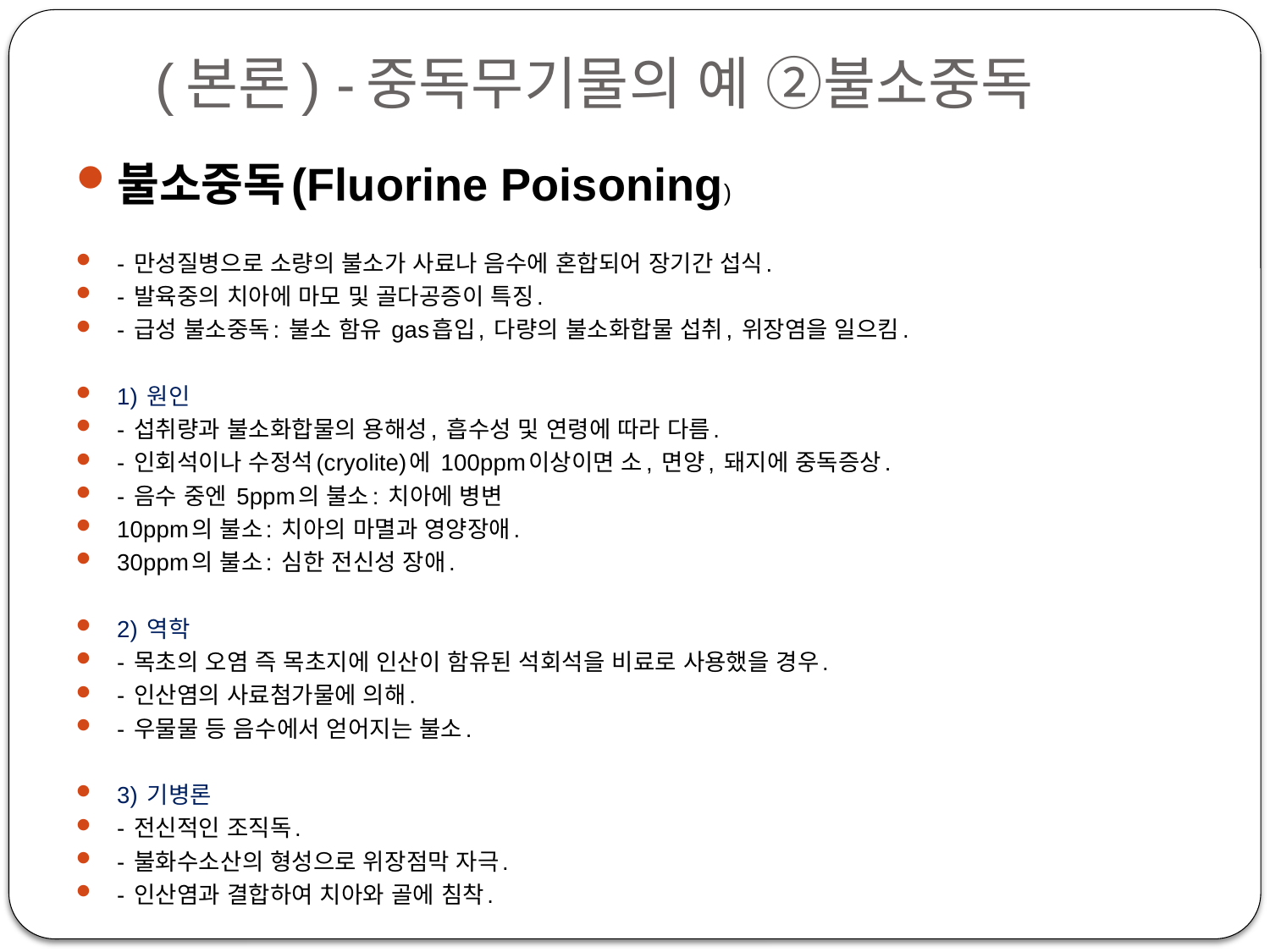

# (본론) -중독무기물의 예 ②불소중독
불소중독(Fluorine Poisoning)

- 만성질병으로 소량의 불소가 사료나 음수에 혼합되어 장기간 섭식.
- 발육중의 치아에 마모 및 골다공증이 특징.
- 급성 불소중독: 불소 함유 gas흡입, 다량의 불소화합물 섭취, 위장염을 일으킴.

1) 원인
- 섭취량과 불소화합물의 용해성, 흡수성 및 연령에 따라 다름.
- 인회석이나 수정석(cryolite)에 100ppm이상이면 소, 면양, 돼지에 중독증상.
- 음수 중엔 5ppm의 불소: 치아에 병변
10ppm의 불소: 치아의 마멸과 영양장애.
30ppm의 불소: 심한 전신성 장애.

2) 역학
- 목초의 오염 즉 목초지에 인산이 함유된 석회석을 비료로 사용했을 경우.
- 인산염의 사료첨가물에 의해.
- 우물물 등 음수에서 얻어지는 불소.

3) 기병론
- 전신적인 조직독.
- 불화수소산의 형성으로 위장점막 자극.
- 인산염과 결합하여 치아와 골에 침착.